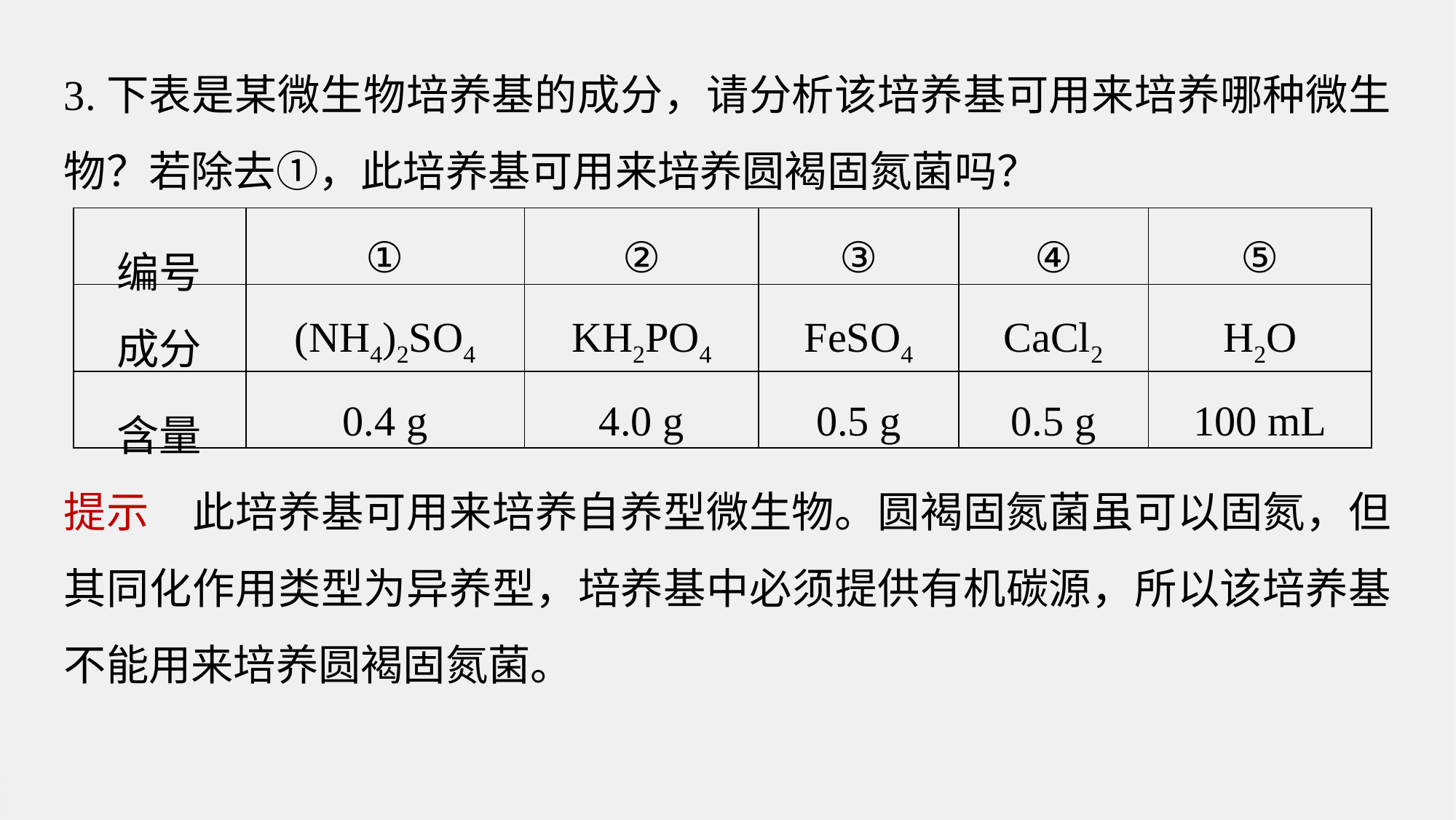

3.下表是某微生物培养基的成分，请分析该培养基可用来培养哪种微生物？若除去①，此培养基可用来培养圆褐固氮菌吗？
| 编号 | ① | ② | ③ | ④ | ⑤ |
| --- | --- | --- | --- | --- | --- |
| 成分 | (NH4)2SO4 | KH2PO4 | FeSO4 | CaCl2 | H2O |
| 含量 | 0.4 g | 4.0 g | 0.5 g | 0.5 g | 100 mL |
提示　此培养基可用来培养自养型微生物。圆褐固氮菌虽可以固氮，但其同化作用类型为异养型，培养基中必须提供有机碳源，所以该培养基不能用来培养圆褐固氮菌。